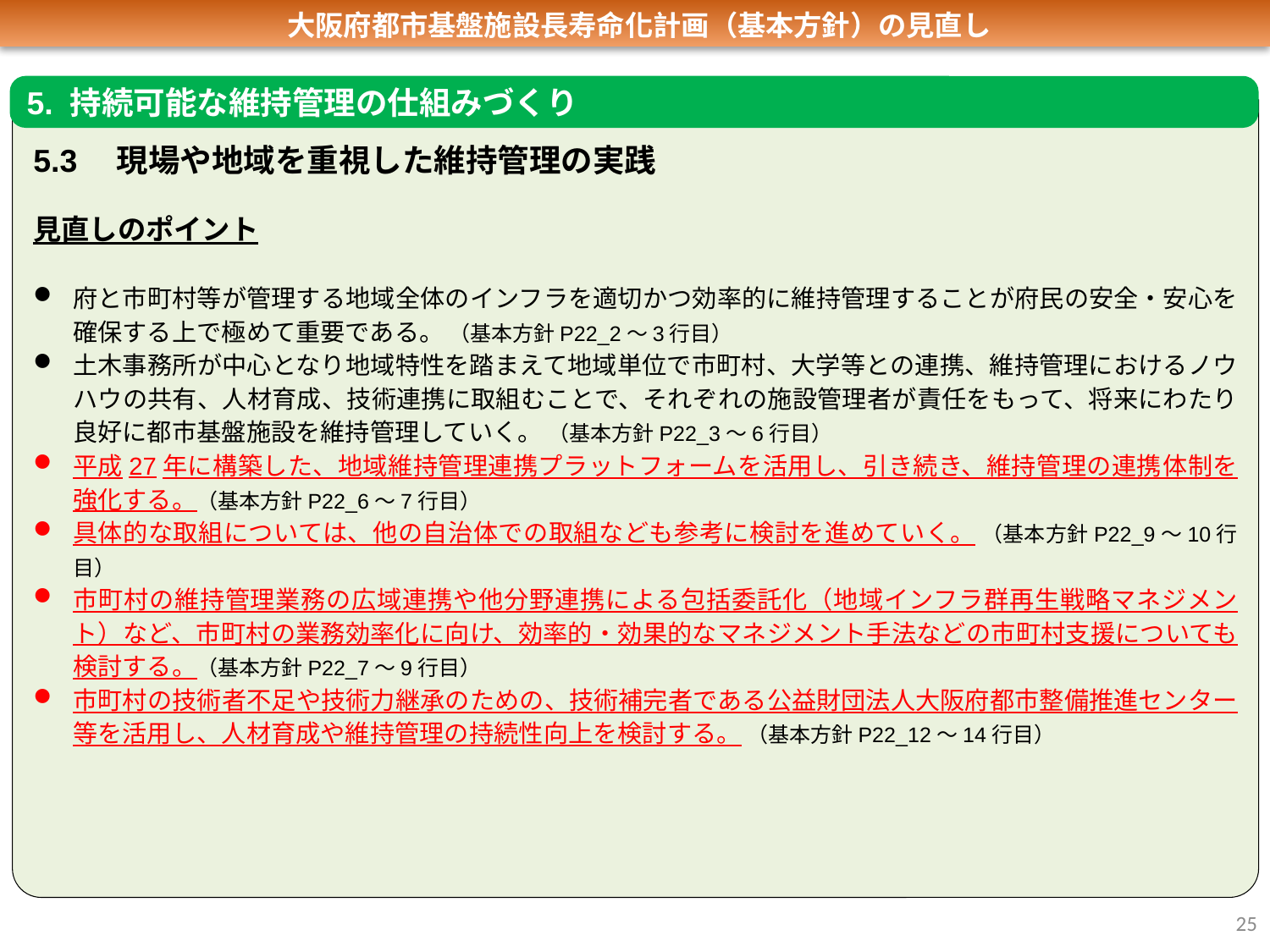

大阪府都市基盤施設長寿命化計画（基本方針）の見直し
5. 持続可能な維持管理の仕組みづくり

5.3　現場や地域を重視した維持管理の実践

見直しのポイント

府と市町村等が管理する地域全体のインフラを適切かつ効率的に維持管理することが府民の安全・安心を確保する上で極めて重要である。 （基本方針P22_2～3行目）
土木事務所が中心となり地域特性を踏まえて地域単位で市町村、大学等との連携、維持管理におけるノウハウの共有、人材育成、技術連携に取組むことで、それぞれの施設管理者が責任をもって、将来にわたり良好に都市基盤施設を維持管理していく。 （基本方針P22_3～6行目）
平成27年に構築した、地域維持管理連携プラットフォームを活用し、引き続き、維持管理の連携体制を強化する。（基本方針P22_6～7行目）
具体的な取組については、他の自治体での取組なども参考に検討を進めていく。 （基本方針P22_9～10行目）
市町村の維持管理業務の広域連携や他分野連携による包括委託化（地域インフラ群再生戦略マネジメント）など、市町村の業務効率化に向け、効率的・効果的なマネジメント手法などの市町村支援についても検討する。（基本方針P22_7～9行目）
市町村の技術者不足や技術力継承のための、技術補完者である公益財団法人大阪府都市整備推進センター等を活用し、人材育成や維持管理の持続性向上を検討する。 （基本方針P22_12～14行目）

25